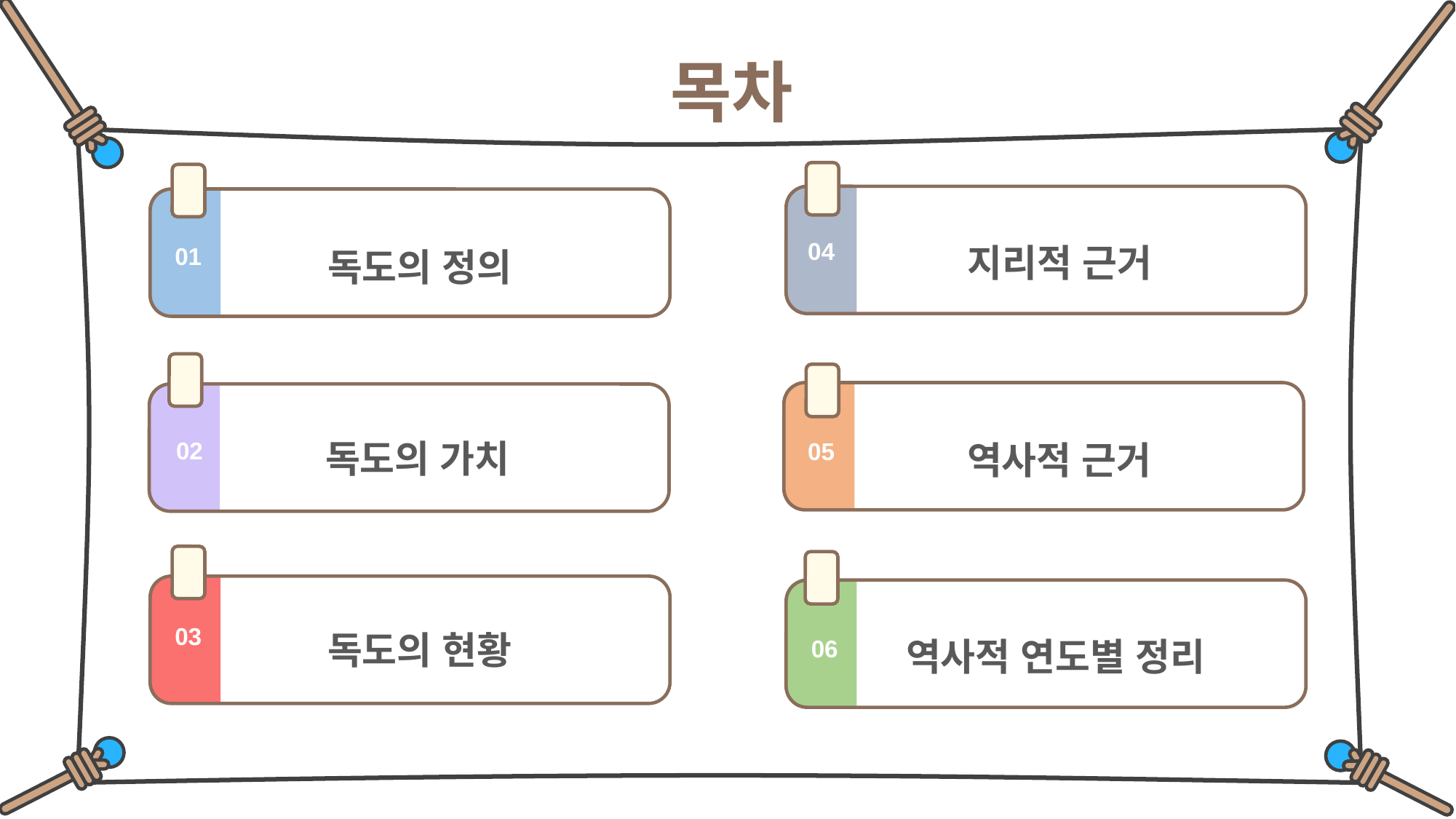

목차

지리적 근거
독도의 정의
04
01

독도의 가치
역사적 근거
02
05
02

독도의 현황
역사적 연도별 정리
03
06